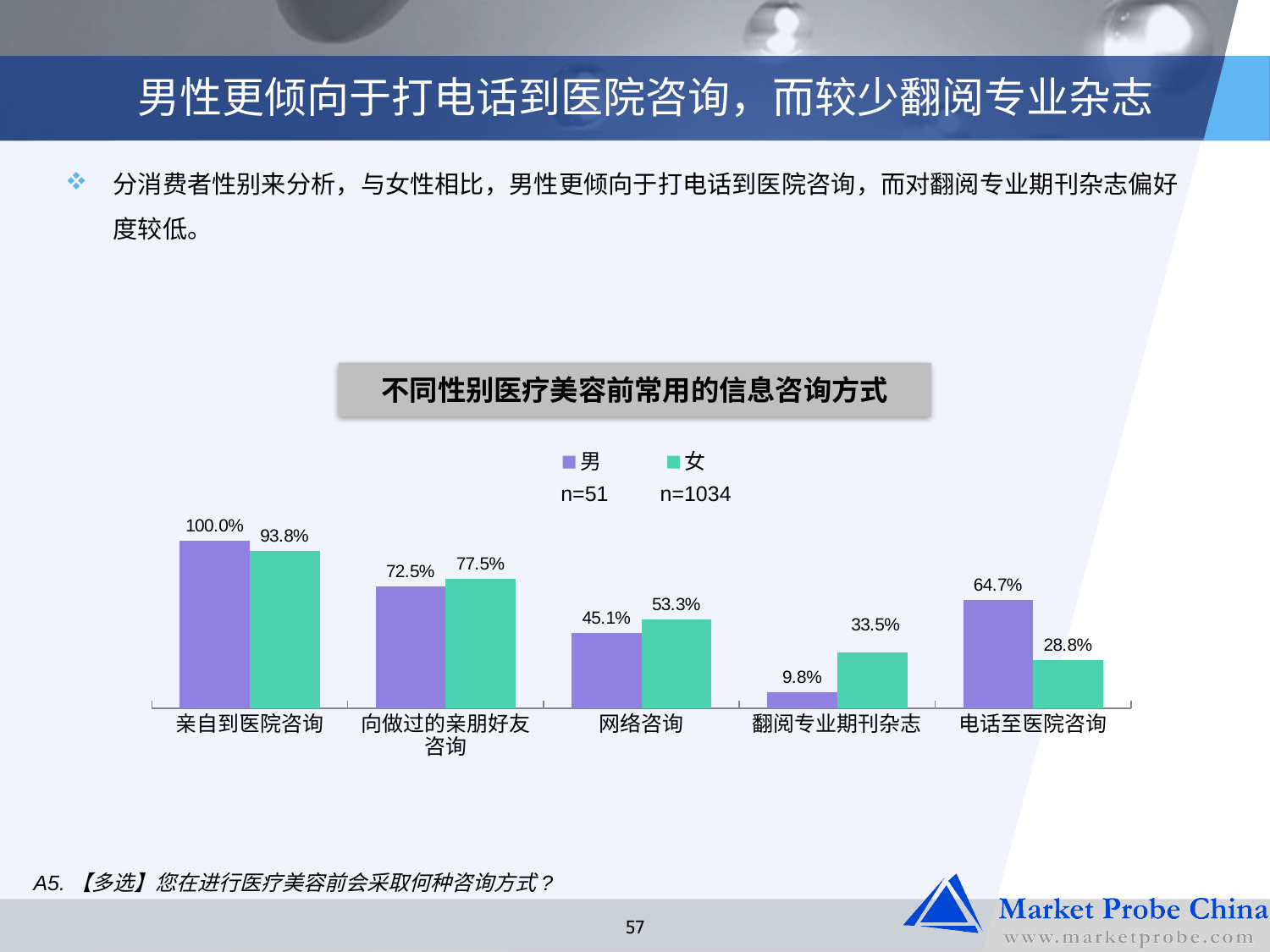

# 男性更倾向于打电话到医院咨询，而较少翻阅专业杂志
分消费者性别来分析，与女性相比，男性更倾向于打电话到医院咨询，而对翻阅专业期刊杂志偏好度较低。
不同性别医疗美容前常用的信息咨询方式

### Chart

| Category | 男 | 女 |
|---|---|---|
| 亲自到医院咨询 | 1.0 | 0.9381044487427466 |
| 向做过的亲朋好友咨询 | 0.7254901960784317 | 0.7746615087040619 |
| 网络咨询 | 0.4509803921568629 | 0.5328820116054158 |
| 翻阅专业期刊杂志 | 0.09803921568627452 | 0.3346228239845264 |
| 电话至医院咨询 | 0.6470588235294121 | 0.28820116054158595 |
| n=51 | n=1034 |
| --- | --- |
A5.【多选】您在进行医疗美容前会采取何种咨询方式?
57